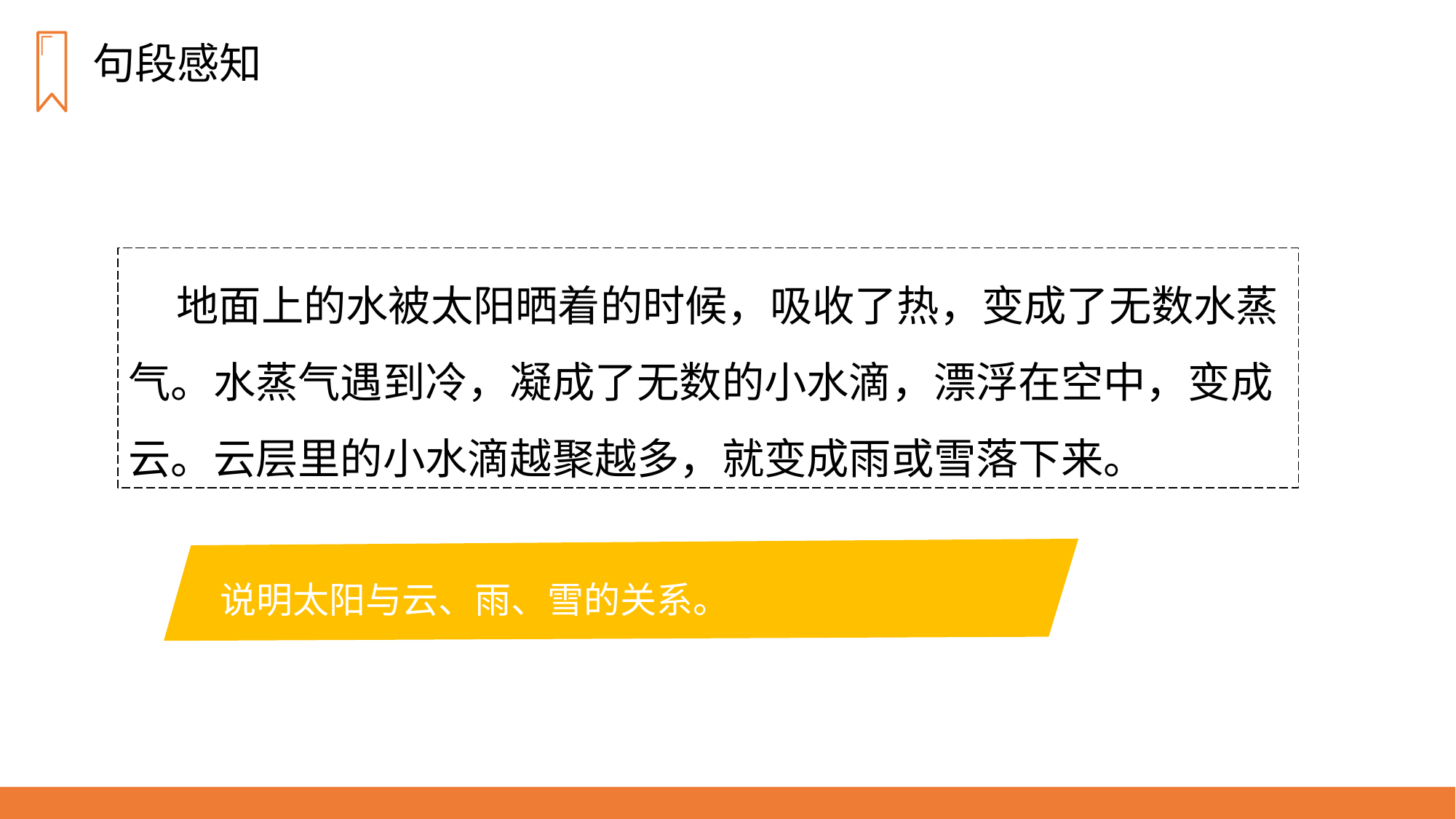

句段感知
    地面上的水被太阳晒着的时候，吸收了热，变成了无数水蒸气。水蒸气遇到冷，凝成了无数的小水滴，漂浮在空中，变成云。云层里的小水滴越聚越多，就变成雨或雪落下来。

      说明太阳与云、雨、雪的关系。